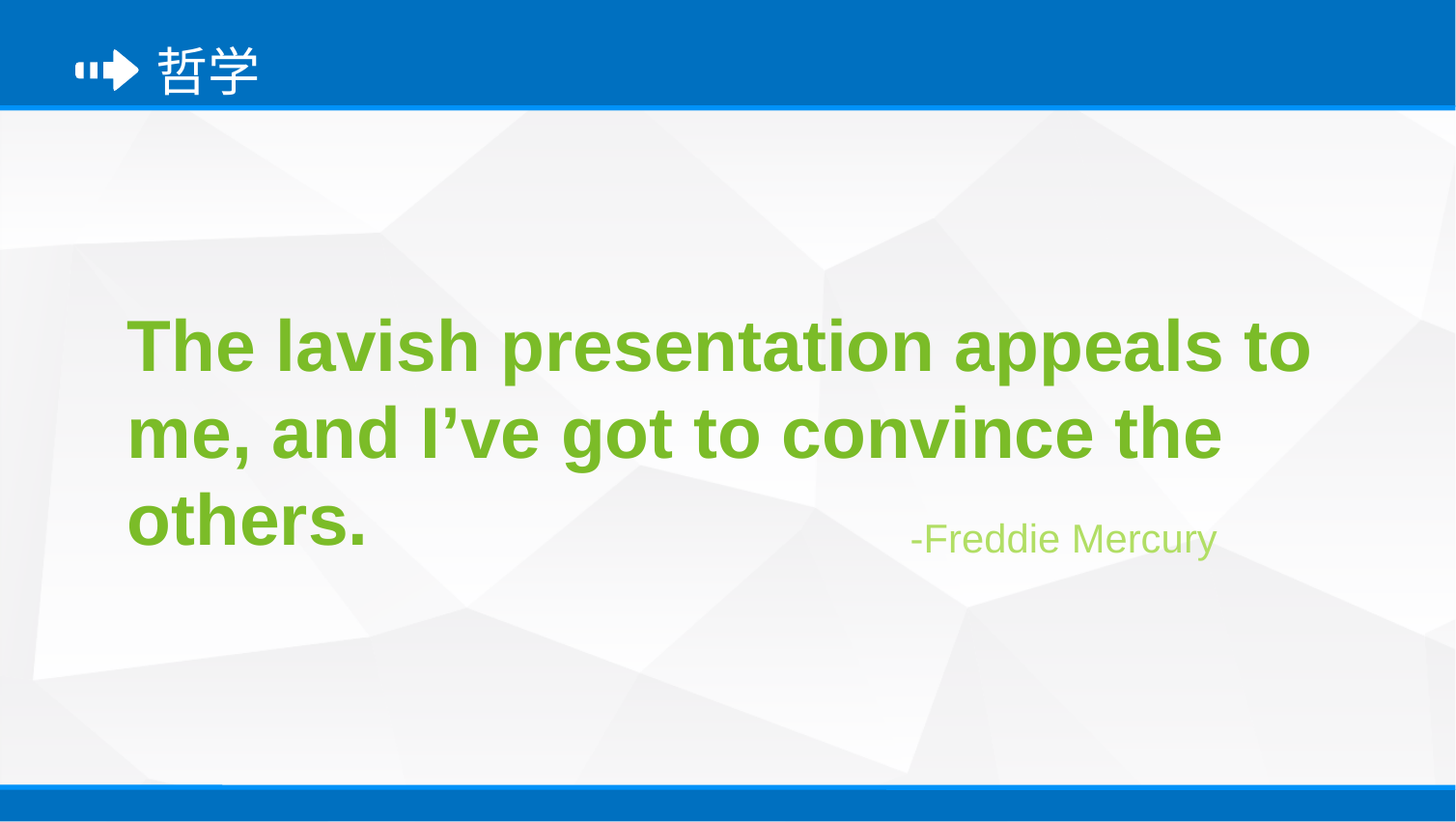

哲学
The lavish presentation appeals to me, and I’ve got to convince the others.
-Freddie Mercury